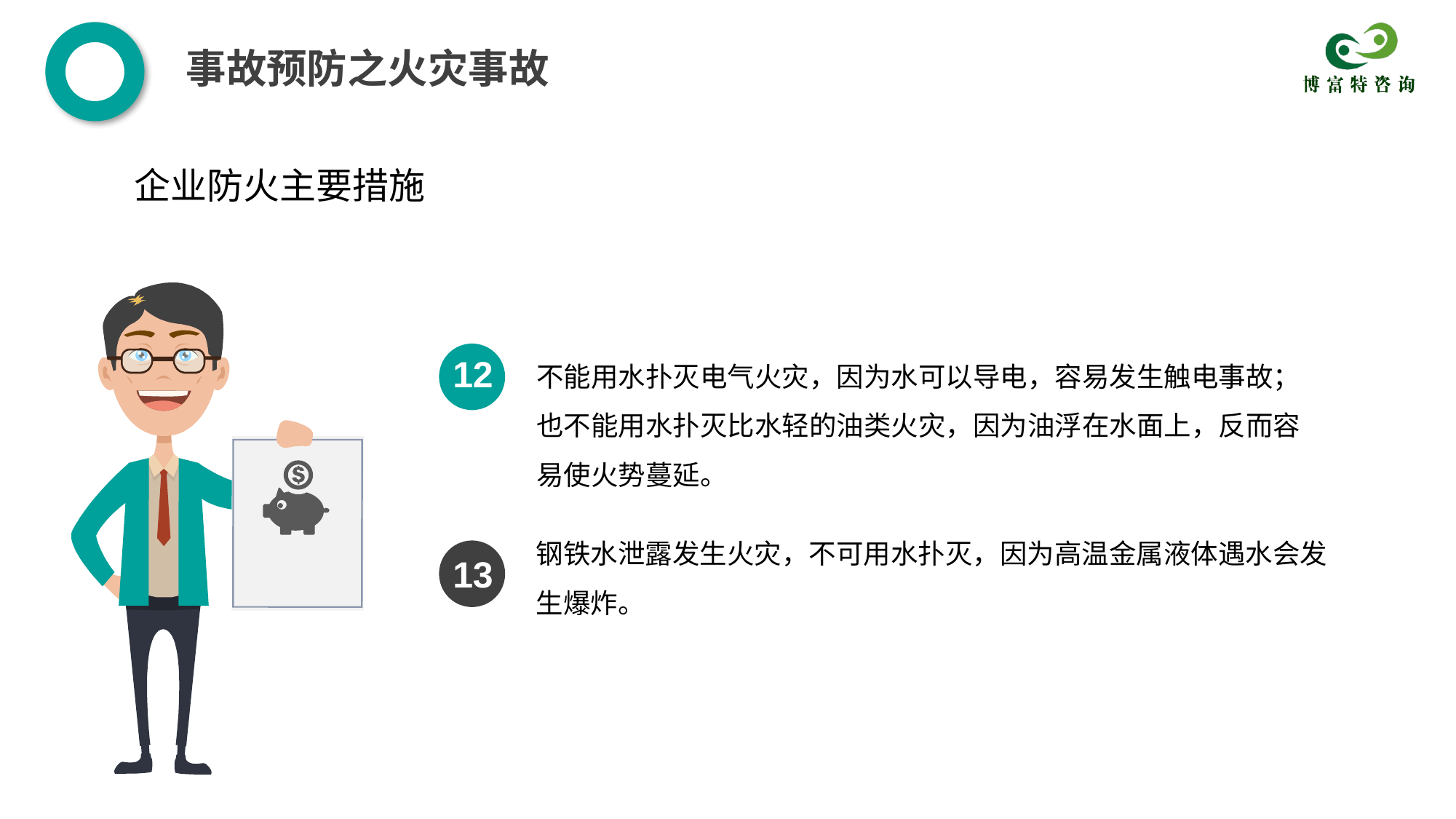

事故预防之火灾事故
企业防火主要措施

不能用水扑灭电气火灾，因为水可以导电，容易发生触电事故；也不能用水扑灭比水轻的油类火灾，因为油浮在水面上，反而容易使火势蔓延。

12

钢铁水泄露发生火灾，不可用水扑灭，因为高温金属液体遇水会发生爆炸。

13